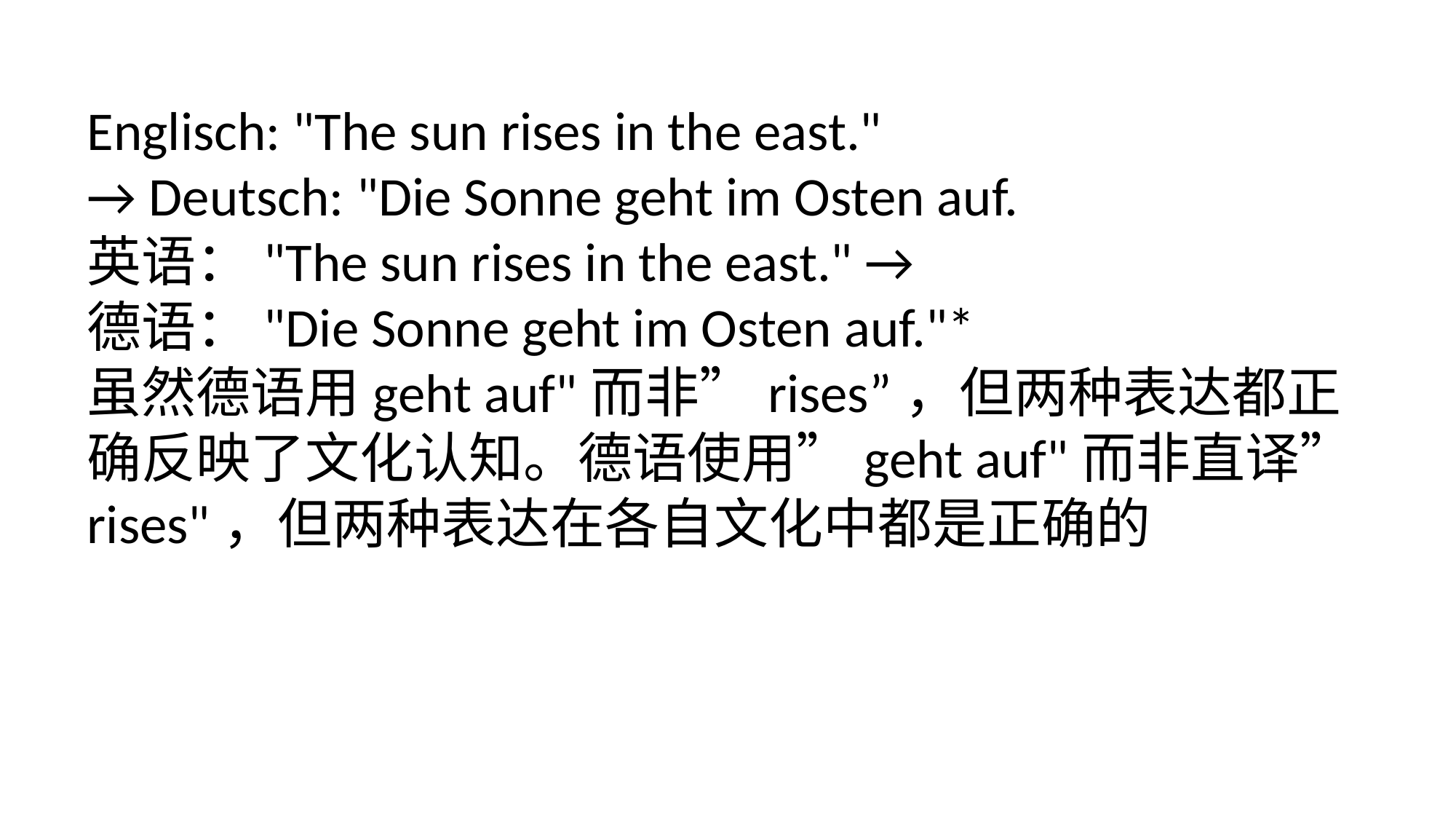

Englisch: "The sun rises in the east."
→ Deutsch: "Die Sonne geht im Osten auf.
英语："The sun rises in the east." →
德语："Die Sonne geht im Osten auf."*
虽然德语用geht auf"而非”rises”，但两种表达都正确反映了文化认知。德语使用”geht auf"而非直译”rises"，但两种表达在各自文化中都是正确的